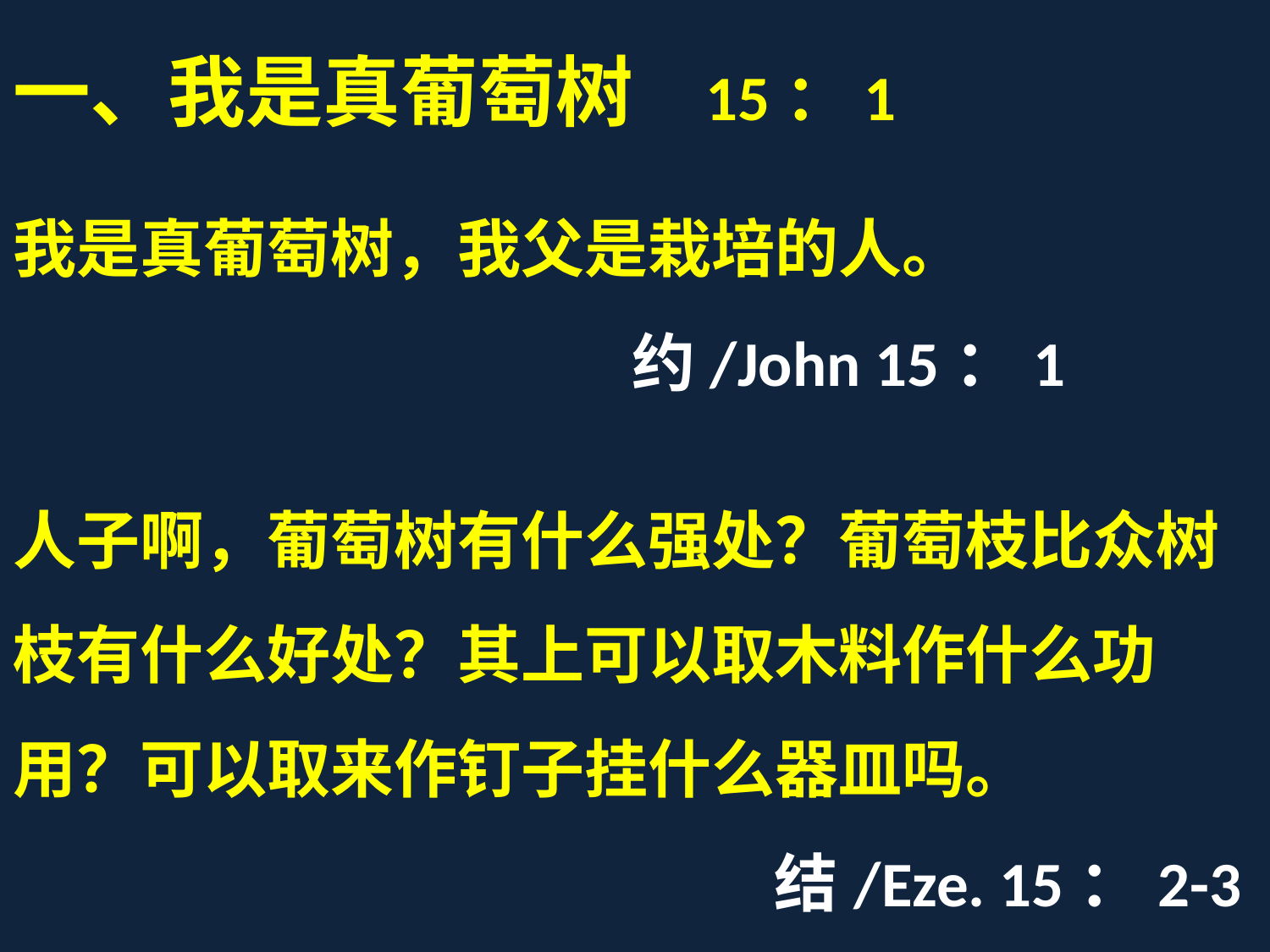

一、我是真葡萄树   15：1
我是真葡萄树，我父是栽培的人。
                                           约/John 15：1
人子啊，葡萄树有什么强处？葡萄枝比众树枝有什么好处？其上可以取木料作什么功用？可以取来作钉子挂什么器皿吗。
                                                     结/Eze. 15：2-3